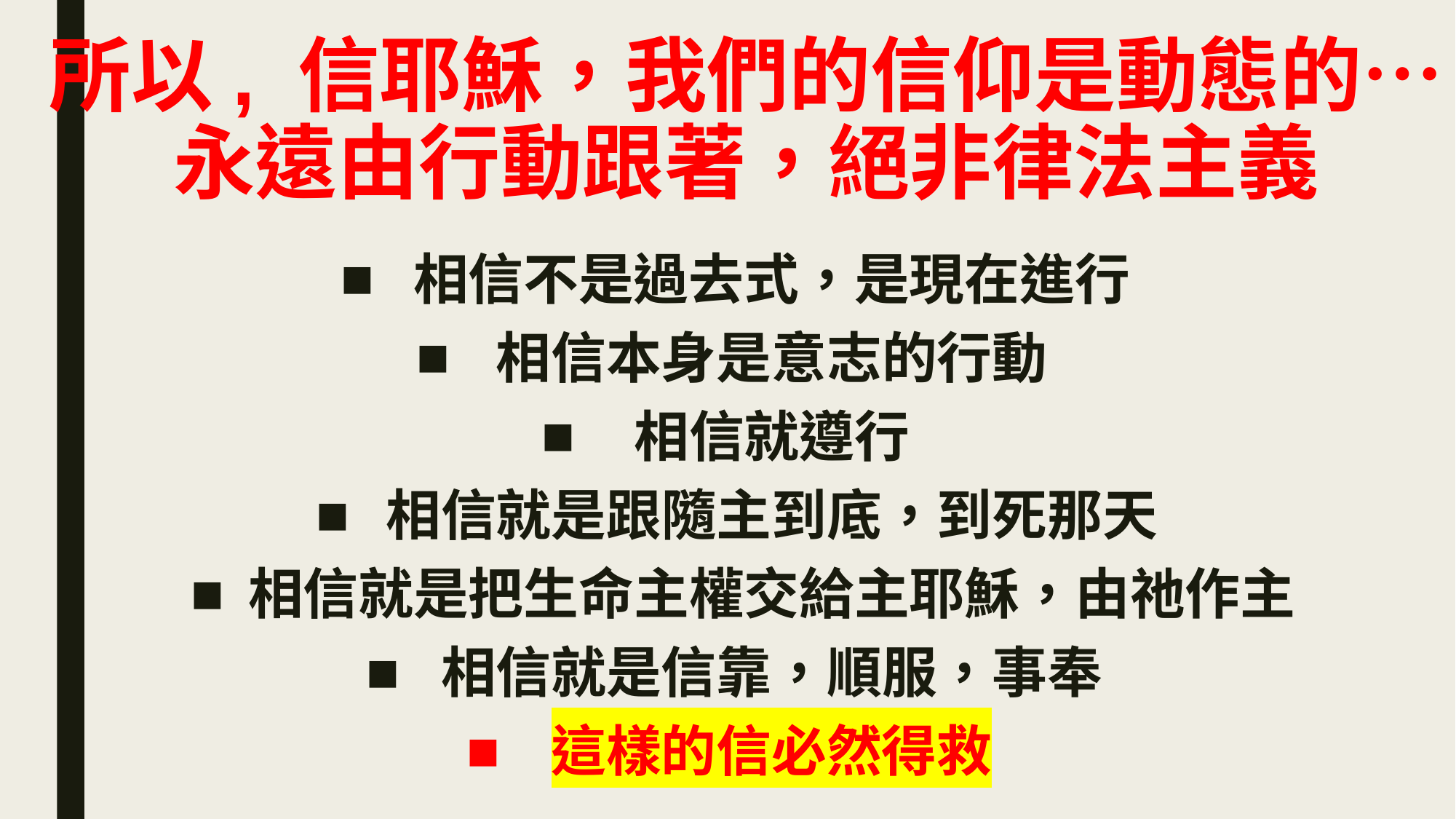

# 所以, 信耶穌，我們的信仰是動態的… 永遠由行動跟著，絕非律法主義
相信不是過去式，是現在進行
相信本身是意志的行動
相信就遵行
相信就是跟隨主到底，到死那天
相信就是把生命主權交給主耶穌，由祂作主
相信就是信靠，順服，事奉
這樣的信必然得救